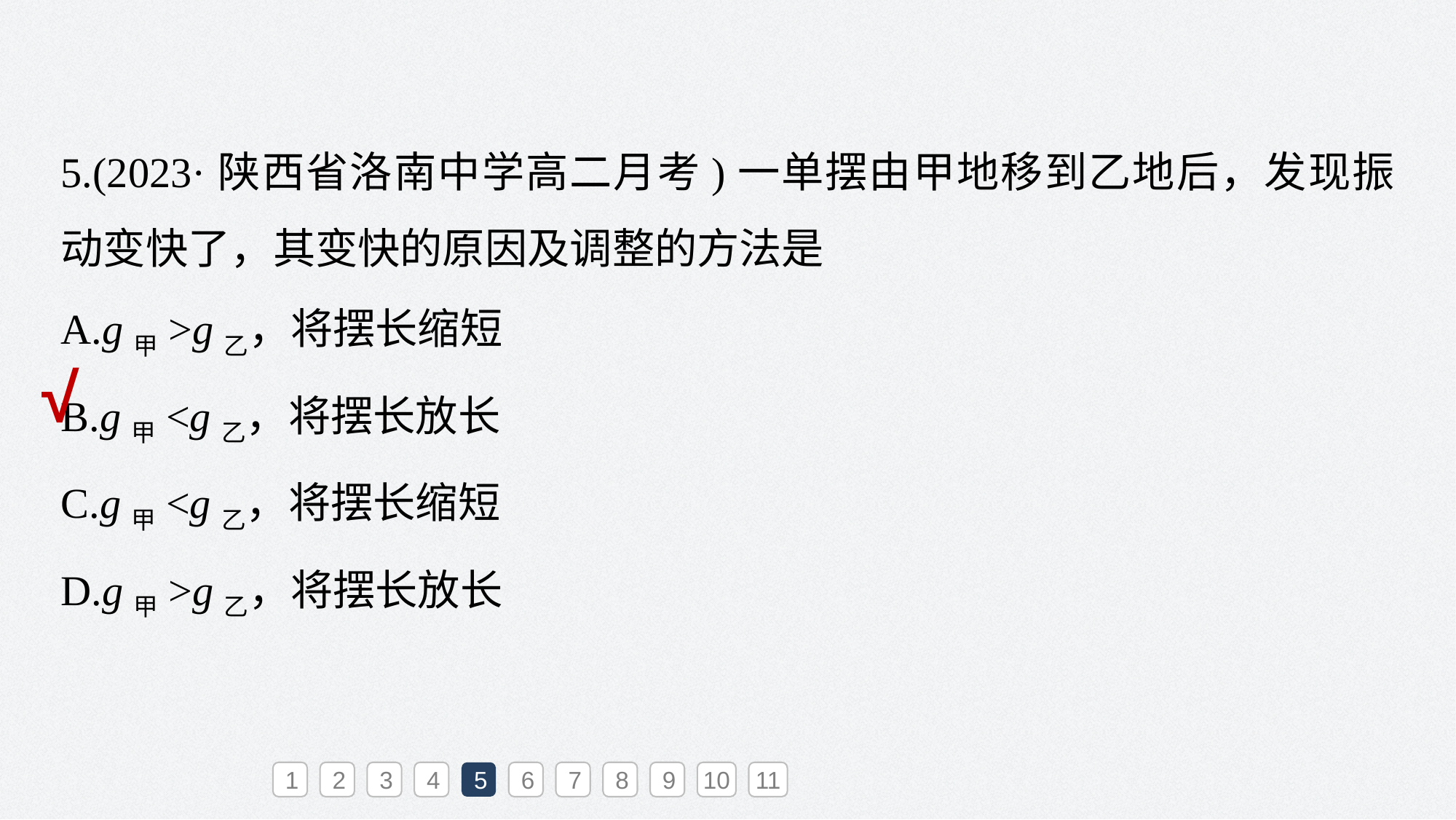

5.(2023·陕西省洛南中学高二月考)一单摆由甲地移到乙地后，发现振动变快了，其变快的原因及调整的方法是
A.g甲>g乙，将摆长缩短
B.g甲<g乙，将摆长放长
C.g甲<g乙，将摆长缩短
D.g甲>g乙，将摆长放长
√
1
2
3
4
5
6
7
8
9
10
11